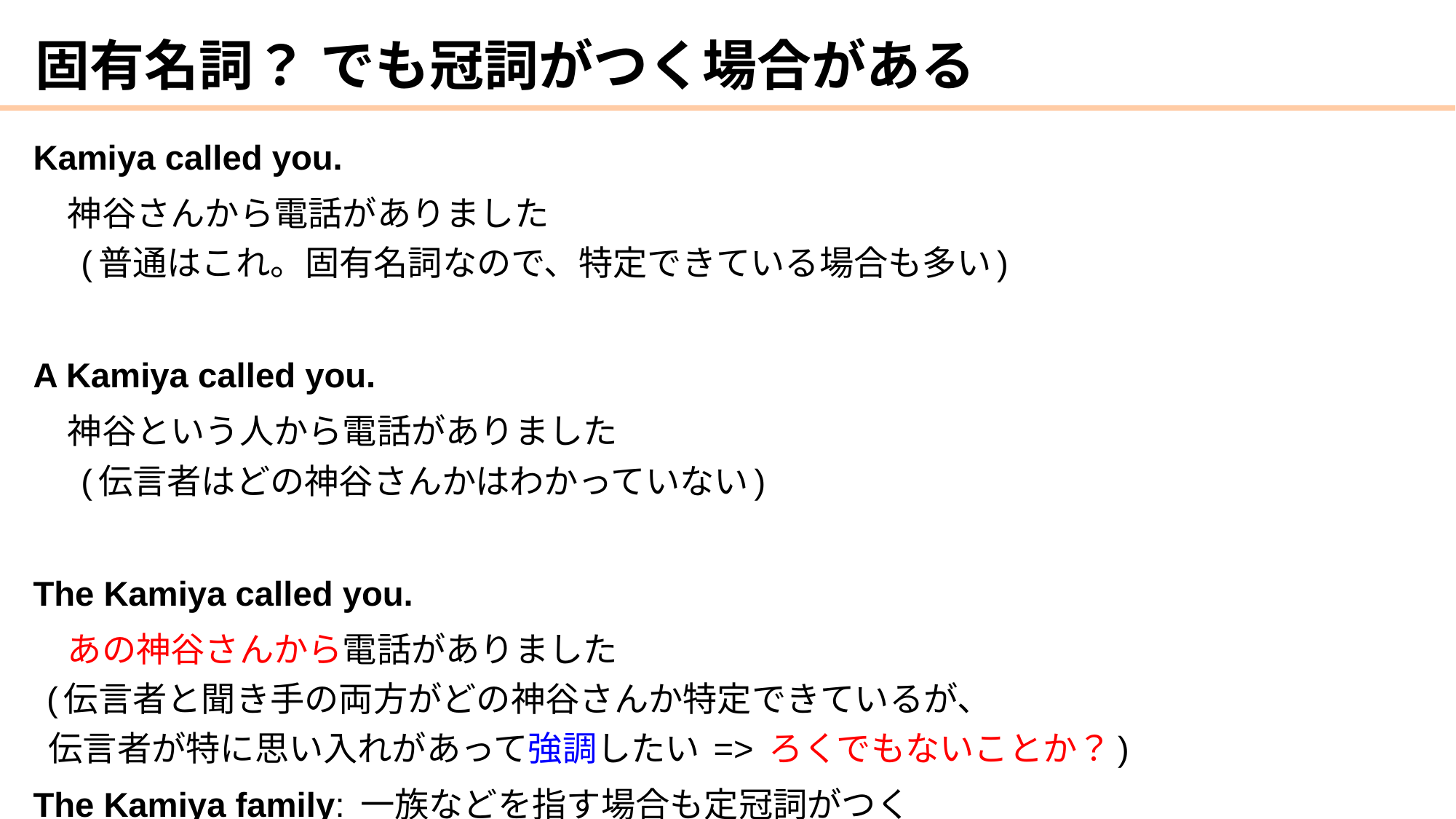

# 固有名詞？ でも冠詞がつく場合がある
Kamiya called you.
　神谷さんから電話がありました
　 (普通はこれ。固有名詞なので、特定できている場合も多い)

A Kamiya called you.
　神谷という人から電話がありました
　 (伝言者はどの神谷さんかはわかっていない)

The Kamiya called you.
　あの神谷さんから電話がありました
 (伝言者と聞き手の両方がどの神谷さんか特定できているが、
  伝言者が特に思い入れがあって強調したい => ろくでもないことか？)
The Kamiya family: 一族などを指す場合も定冠詞がつく